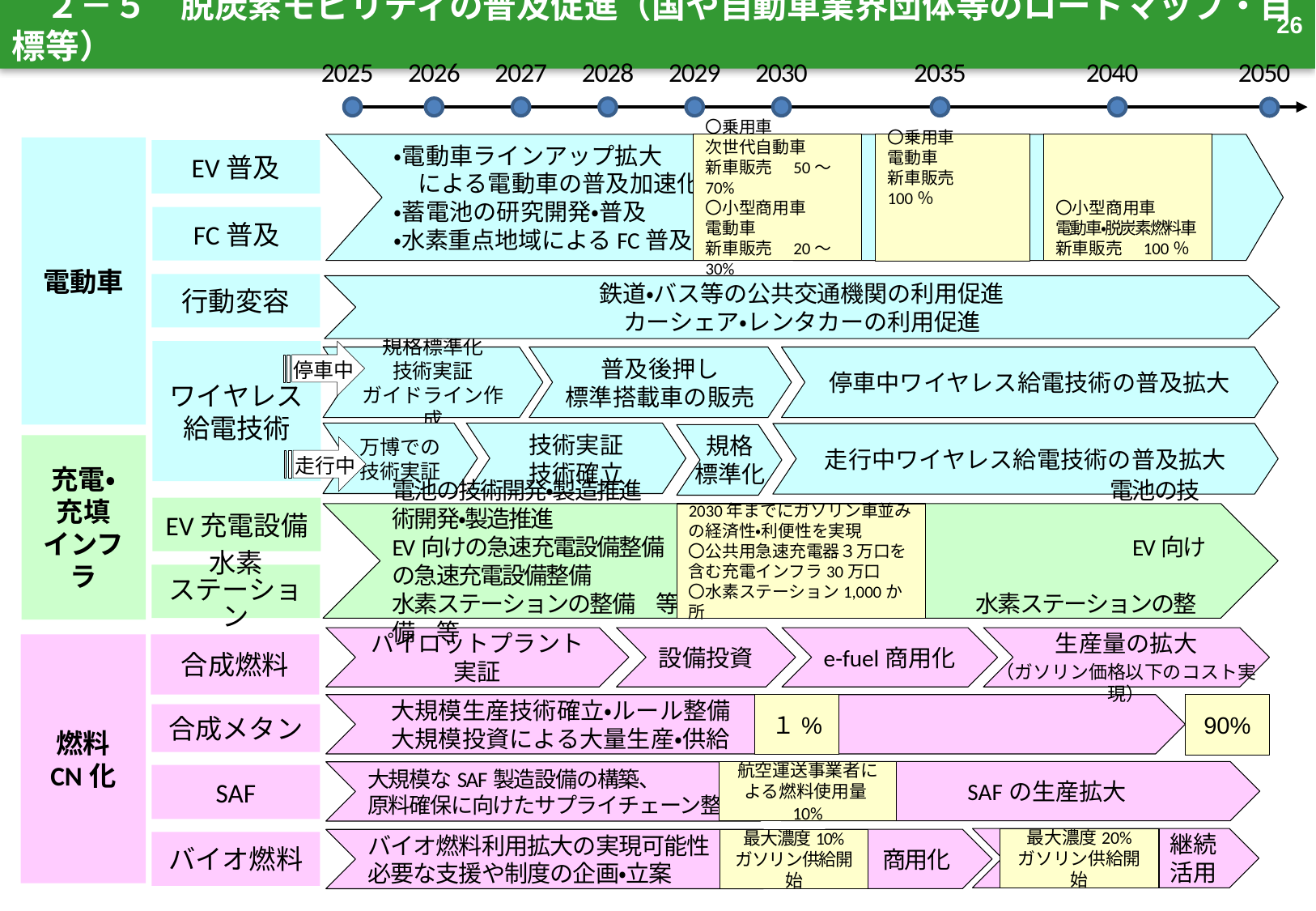

26
　２－５　脱炭素モビリティの普及促進（国や自動車業界団体等のロードマップ・目標等）
2025
2026
2027
2028
2029
2030
2035
2040
2050

〇乗用車
電動車
新車販売　100％

〇小型商用車
電動車・脱炭素燃料車
新車販売　100％
・電動車ラインアップ拡大
　による電動車の普及加速化
・蓄電池の研究開発・普及
・水素重点地域によるFC普及
〇乗用車
次世代自動車
新車販売　50～70%
〇小型商用車
電動車
新車販売　20～30%

電動車
EV普及
FC普及
行動変容
鉄道・バス等の公共交通機関の利用促進
カーシェア・レンタカーの利用促進
ワイヤレス
給電技術

規格標準化
技術実証
ガイドライン作成
普及後押し
標準搭載車の販売
停車中ワイヤレス給電技術の普及拡大
停車中
万博での
技術実証
技術実証
技術確立
走行中ワイヤレス給電技術の普及拡大
規格
標準化

充電・
充填
インフラ

走行中
EV充電設備
電池の技術開発・製造推進　　　　　　　　　　　　　　　　　　　　　  電池の技術開発・製造推進
EV向けの急速充電設備整備　　　　　　　　　　　　　　　　　　　　　EV向けの急速充電設備整備
水素ステーションの整備　等                                                                                   水素ステーションの整備　等
2030年までにガソリン車並みの経済性・利便性を実現
〇公共用急速充電器３万口を含む充電インフラ30万口
〇水素ステーション1,000か所
水素
ステーション
設備投資
e-fuel商用化
生産量の拡大

パイロットプラント
実証
燃料
CN化
合成燃料
（ガソリン価格以下のコスト実現）
　大規模生産技術確立・ルール整備
　大規模投資による大量生産・供給
90%
１%
合成メタン
航空運送事業者に
よる燃料使用量10%
　　SAFの生産拡大
大規模なSAF製造設備の構築、
原料確保に向けたサプライチェーン整備
SAF
最大濃度20%
ガソリン供給開始
継続
活用
商用化
最大濃度10%
ガソリン供給開始
バイオ燃料利用拡大の実現可能性
必要な支援や制度の企画・立案
バイオ燃料